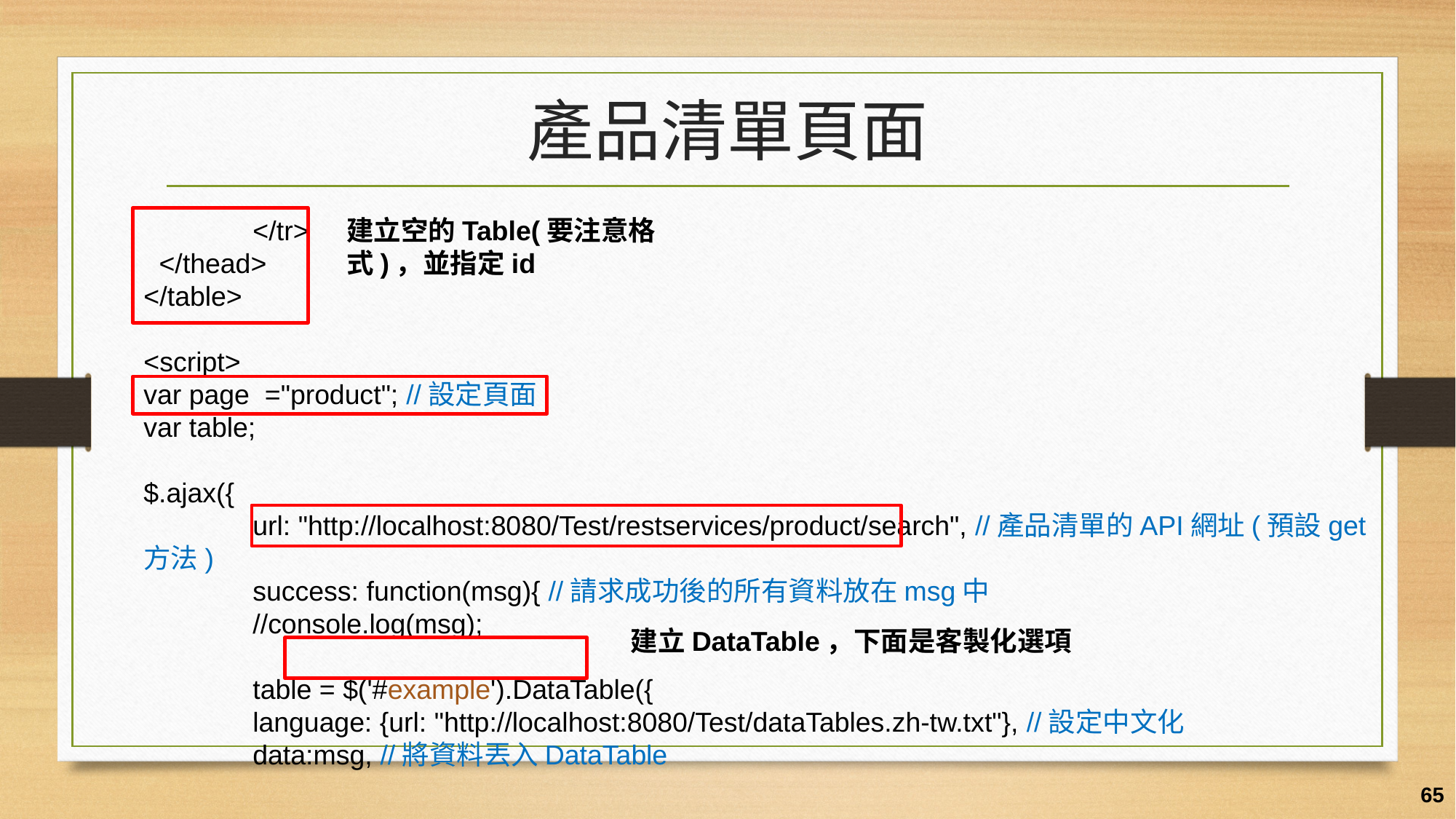

# 產品清單頁面
 	</tr>
  </thead>
</table>

<script>
var page  ="product"; //設定頁面
var table;

$.ajax({
	url: "http://localhost:8080/Test/restservices/product/search", //產品清單的API網址(預設get方法)
	success: function(msg){ //請求成功後的所有資料放在msg中
	//console.log(msg);

 	table = $('#example').DataTable({
	language: {url: "http://localhost:8080/Test/dataTables.zh-tw.txt"}, //設定中文化
	data:msg, //將資料丟入DataTable

建立空的Table(要注意格式)，並指定id

建立DataTable，下面是客製化選項

65